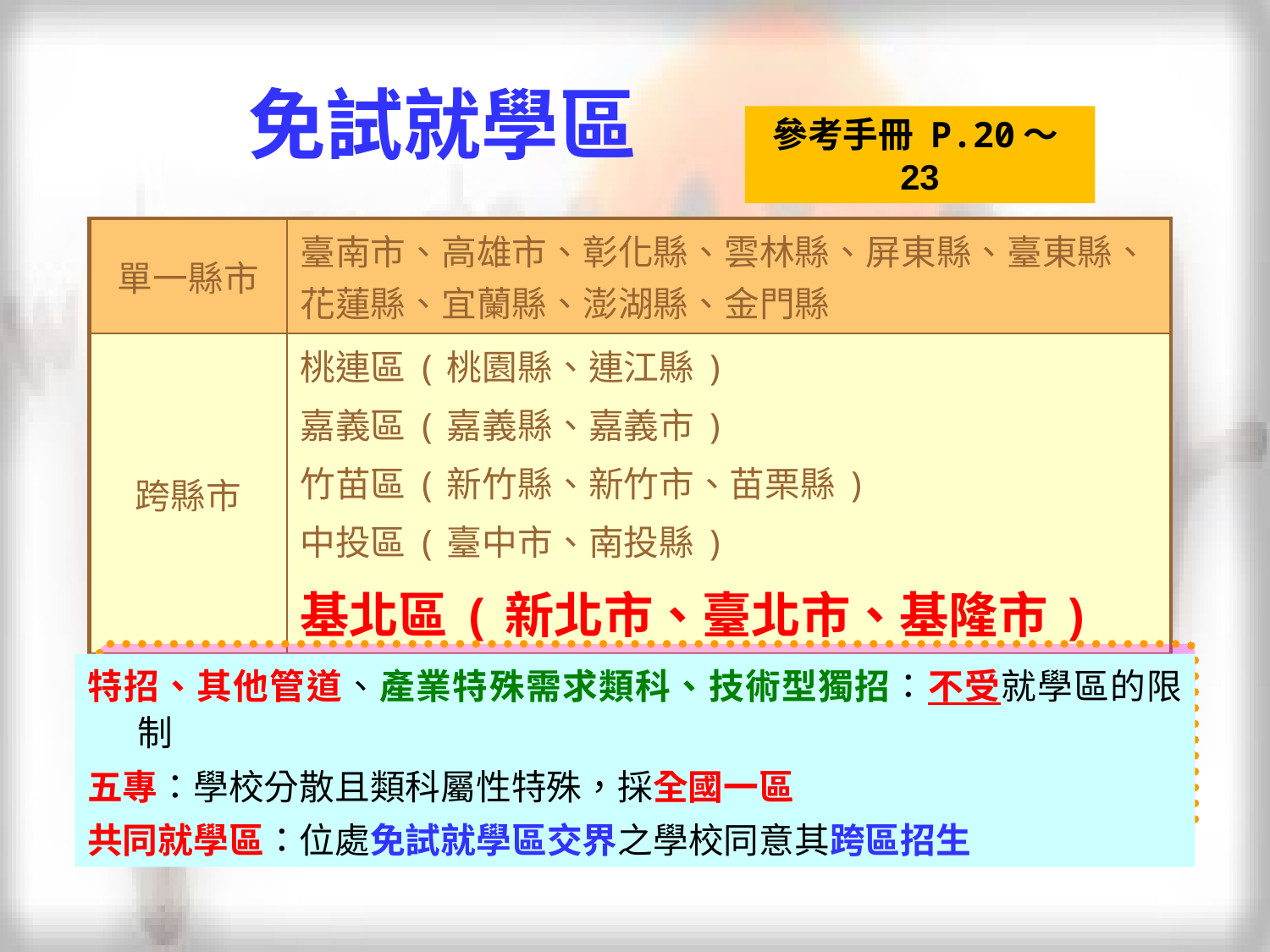

免試就學區
參考手冊 P.20〜23
| 單一縣市 | 臺南市、高雄市、彰化縣、雲林縣、屏東縣、臺東縣、花蓮縣、宜蘭縣、澎湖縣、金門縣 |
| --- | --- |
| 跨縣市 | 桃連區(桃園縣、連江縣) 嘉義區(嘉義縣、嘉義市) 竹苗區(新竹縣、新竹市、苗栗縣) 中投區(臺中市、南投縣) 基北區(新北市、臺北市、基隆市) |

特招、其他管道、產業特殊需求類科、技術型獨招：不受就學區的限制
五專：學校分散且類科屬性特殊，採全國一區
共同就學區：位處免試就學區交界之學校同意其跨區招生